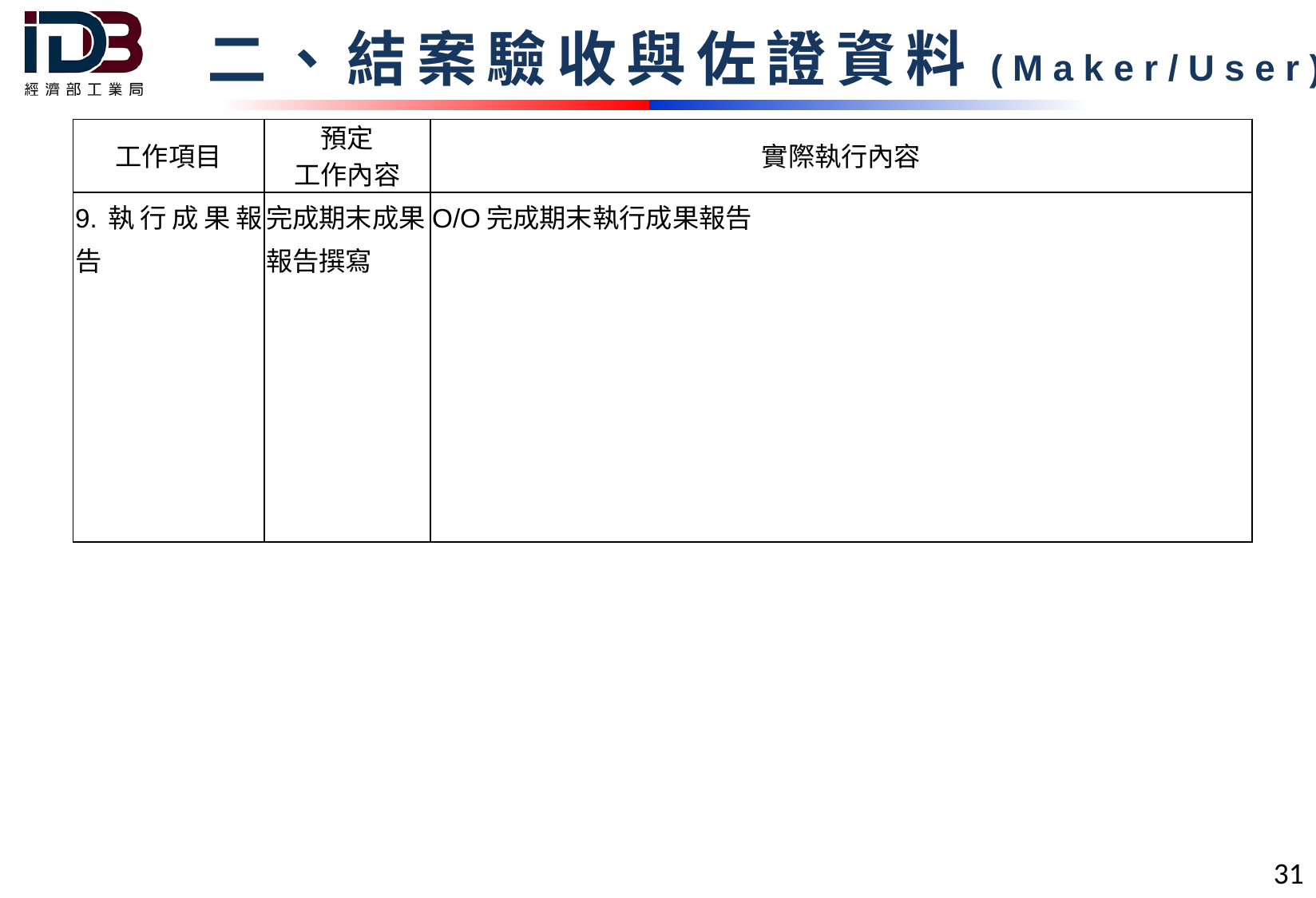

二、結案驗收與佐證資料(Maker/User)

| 工作項目 | 預定 工作內容 | 實際執行內容 |
| --- | --- | --- |
| 9.執行成果報告 | 完成期末成果報告撰寫 | O/O完成期末執行成果報告 |